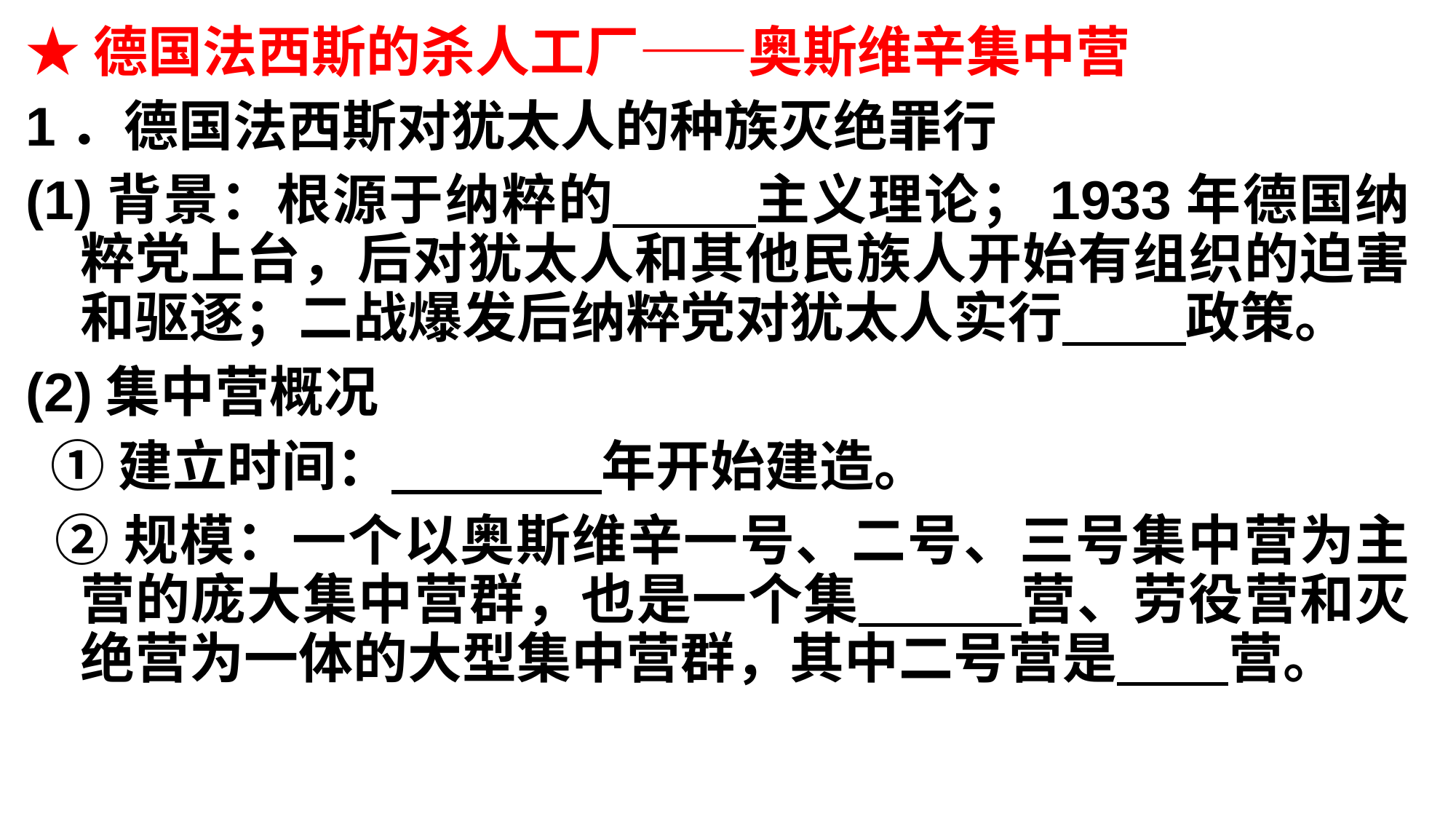

★德国法西斯的杀人工厂——奥斯维辛集中营
1．德国法西斯对犹太人的种族灭绝罪行
(1)背景：根源于纳粹的          主义理论；1933年德国纳粹党上台，后对犹太人和其他民族人开始有组织的迫害和驱逐；二战爆发后纳粹党对犹太人实行          政策。
(2)集中营概况
  ①建立时间：                 年开始建造。
  ②规模：一个以奥斯维辛一号、二号、三号集中营为主营的庞大集中营群，也是一个集            营、劳役营和灭绝营为一体的大型集中营群，其中二号营是         营。